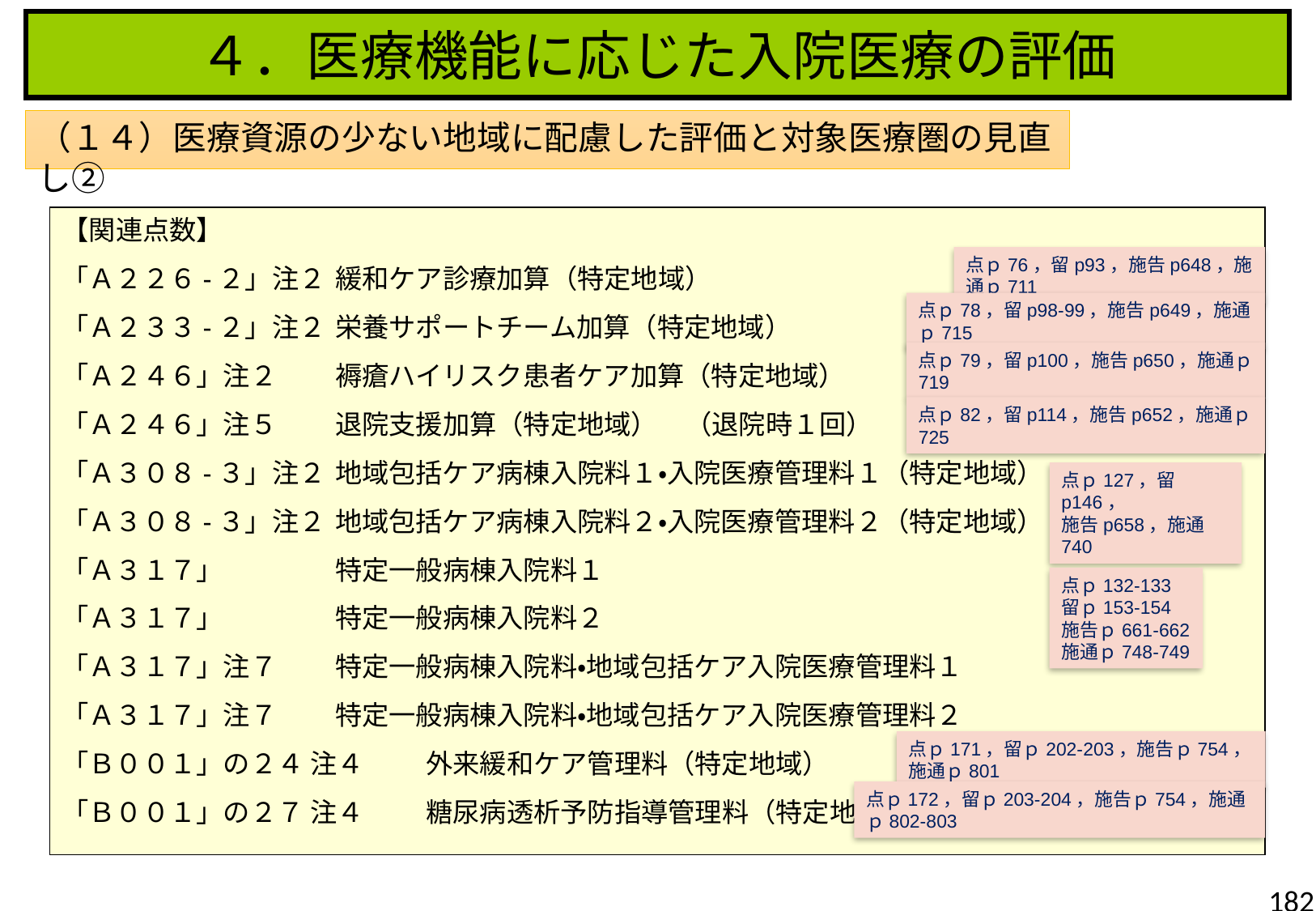

４．医療機能に応じた入院医療の評価
（１４）医療資源の少ない地域に配慮した評価と対象医療圏の見直し②
【関連点数】
「Ａ２２６-２」注２	緩和ケア診療加算（特定地域）
「Ａ２３３-２」注２	栄養サポートチーム加算（特定地域）
「Ａ２４６」注２	褥瘡ハイリスク患者ケア加算（特定地域）
「Ａ２４６」注５	退院支援加算（特定地域）　（退院時１回）
「Ａ３０８-３」注２	地域包括ケア病棟入院料１・入院医療管理料１（特定地域）
「Ａ３０８-３」注２	地域包括ケア病棟入院料２・入院医療管理料２（特定地域）
「Ａ３１７」	特定一般病棟入院料１
「Ａ３１７」	特定一般病棟入院料２
「Ａ３１７」注７	特定一般病棟入院料・地域包括ケア入院医療管理料１
「Ａ３１７」注７	特定一般病棟入院料・地域包括ケア入院医療管理料２
「Ｂ００１」の２４ 注４	外来緩和ケア管理料（特定地域）
「Ｂ００１」の２７ 注４ 	糖尿病透析予防指導管理料（特定地域）
点ｐ76，留p93，施告p648，施通ｐ711
点ｐ78，留p98-99，施告p649，施通ｐ715
点ｐ79，留p100，施告p650，施通ｐ719
点ｐ82，留p114，施告p652，施通ｐ725
点ｐ127，留p146，
施告p658，施通740
点ｐ132-133
留ｐ153-154
施告ｐ661-662
施通ｐ748-749
点ｐ171，留ｐ202-203，施告ｐ754，施通ｐ801
点ｐ172，留ｐ203-204，施告ｐ754，施通ｐ802-803
182